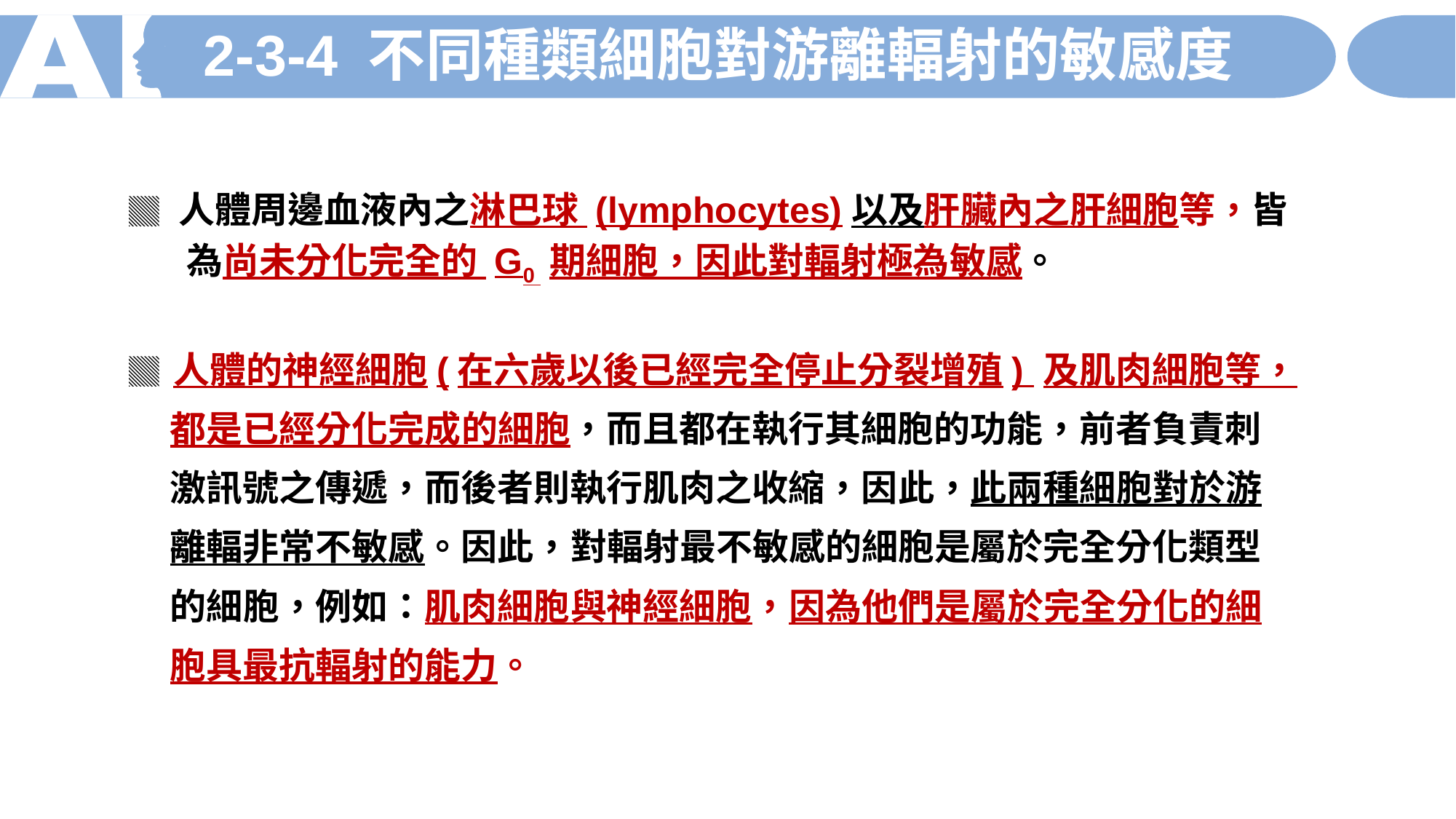

2-3-4 不同種類細胞對游離輻射的敏感度
▓ 人體周邊血液內之淋巴球 (lymphocytes)以及肝臟內之肝細胞等，皆
      為尚未分化完全的 G0 期細胞，因此對輻射極為敏感。

▓ 人體的神經細胞(在六歲以後已經完全停止分裂增殖) 及肌肉細胞等，
    都是已經分化完成的細胞，而且都在執行其細胞的功能，前者負責刺
    激訊號之傳遞，而後者則執行肌肉之收縮，因此，此兩種細胞對於游
    離輻非常不敏感。因此，對輻射最不敏感的細胞是屬於完全分化類型
    的細胞，例如：肌肉細胞與神經細胞，因為他們是屬於完全分化的細
    胞具最抗輻射的能力。